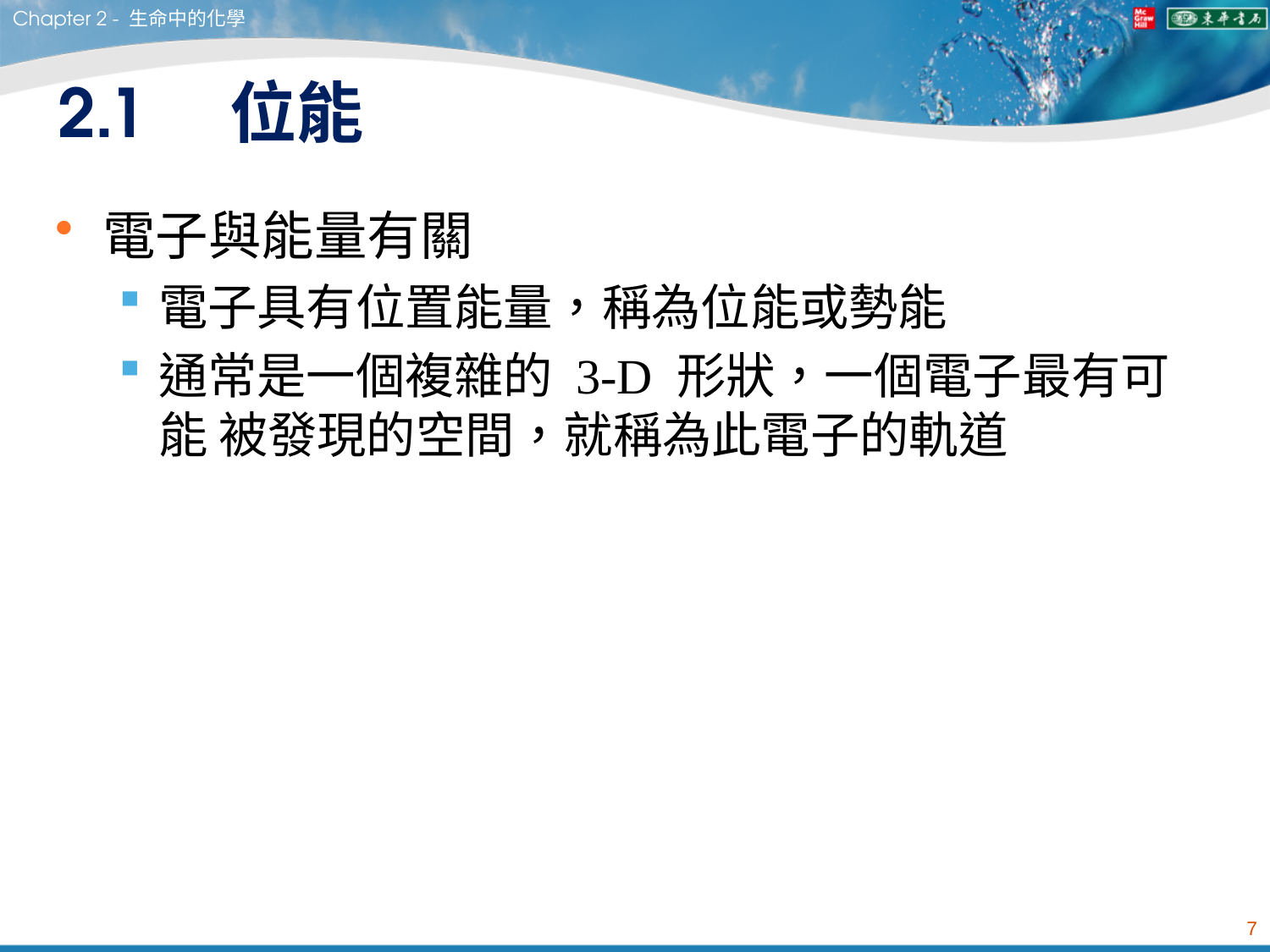

Chapter 2 - 生命中的化學
# 2.1　位能
電子與能量有關
電子具有位置能量，稱為位能或勢能
通常是一個複雜的 3-D 形狀，一個電子最有可能 被發現的空間，就稱為此電子的軌道
7